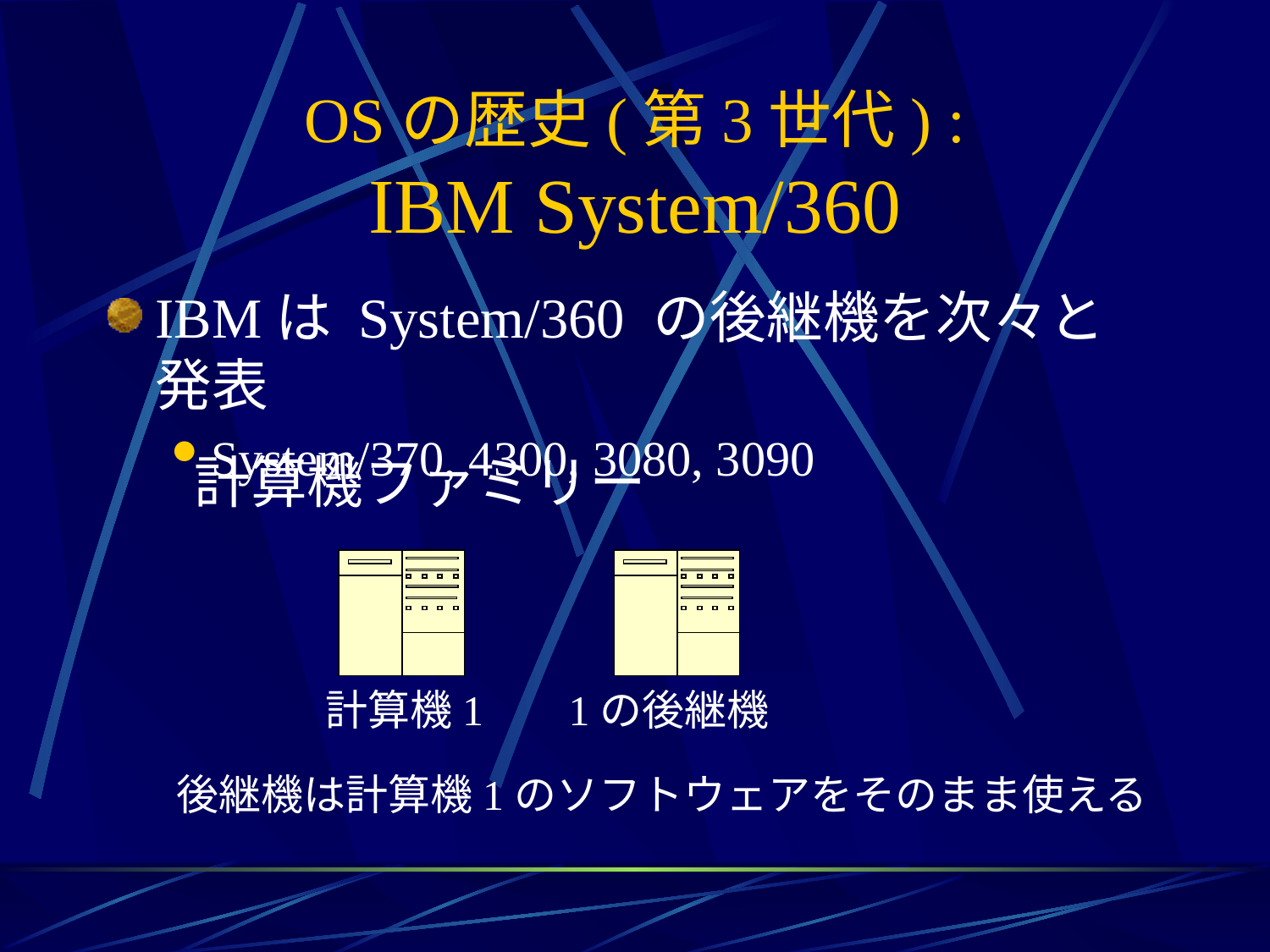

# OSの歴史(第3世代) : IBM System/360
IBMは System/360 の後継機を次々と発表
System/370, 4300, 3080, 3090
計算機ファミリー

計算機1

1の後継機
後継機は計算機1のソフトウェアをそのまま使える